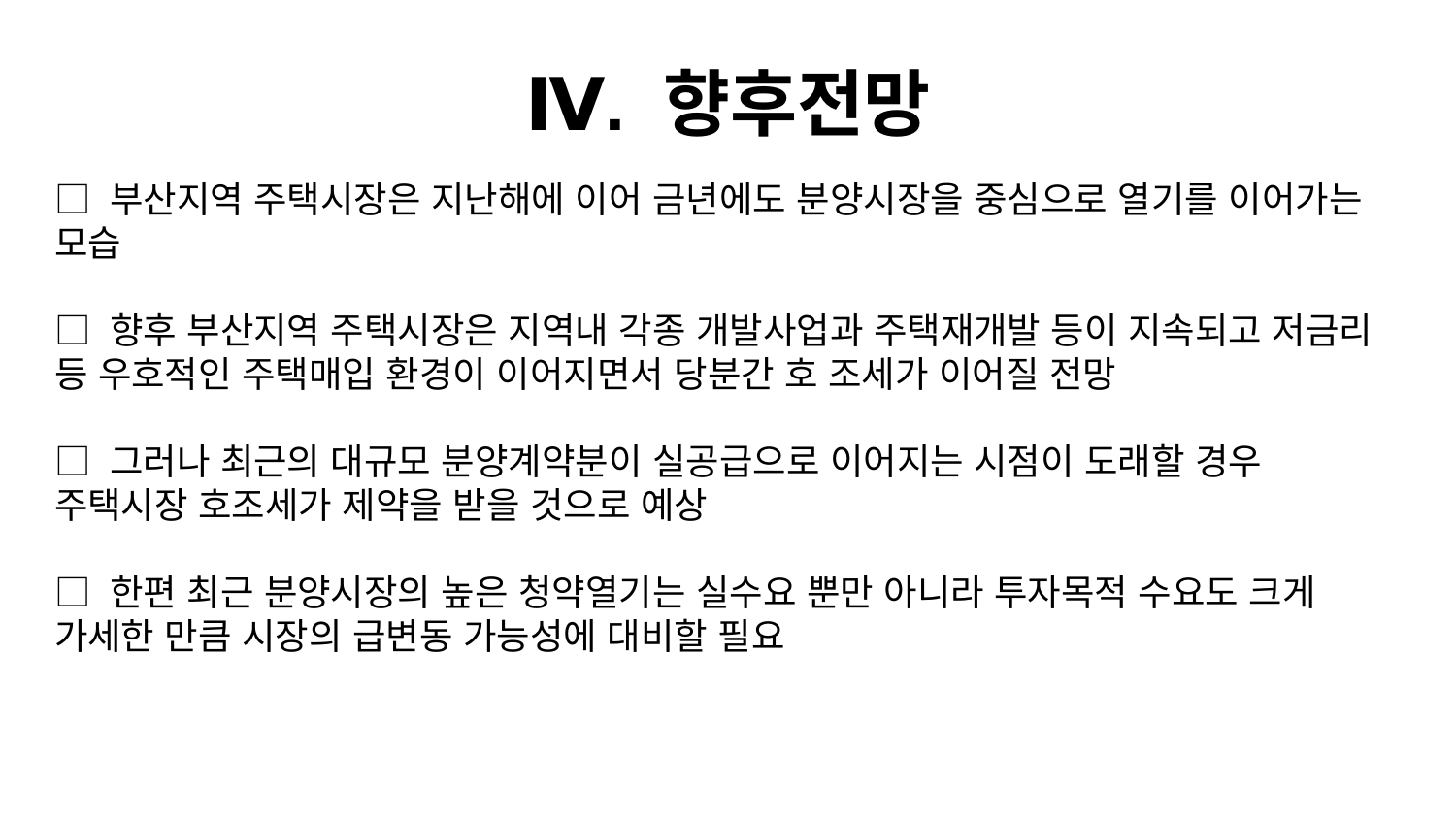

# Ⅳ. 향후전망
□ 부산지역 주택시장은 지난해에 이어 금년에도 분양시장을 중심으로 열기를 이어가는 모습

□ 향후 부산지역 주택시장은 지역내 각종 개발사업과 주택재개발 등이 지속되고 저금리 등 우호적인 주택매입 환경이 이어지면서 당분간 호 조세가 이어질 전망

□ 그러나 최근의 대규모 분양계약분이 실공급으로 이어지는 시점이 도래할 경우 주택시장 호조세가 제약을 받을 것으로 예상

□ 한편 최근 분양시장의 높은 청약열기는 실수요 뿐만 아니라 투자목적 수요도 크게 가세한 만큼 시장의 급변동 가능성에 대비할 필요